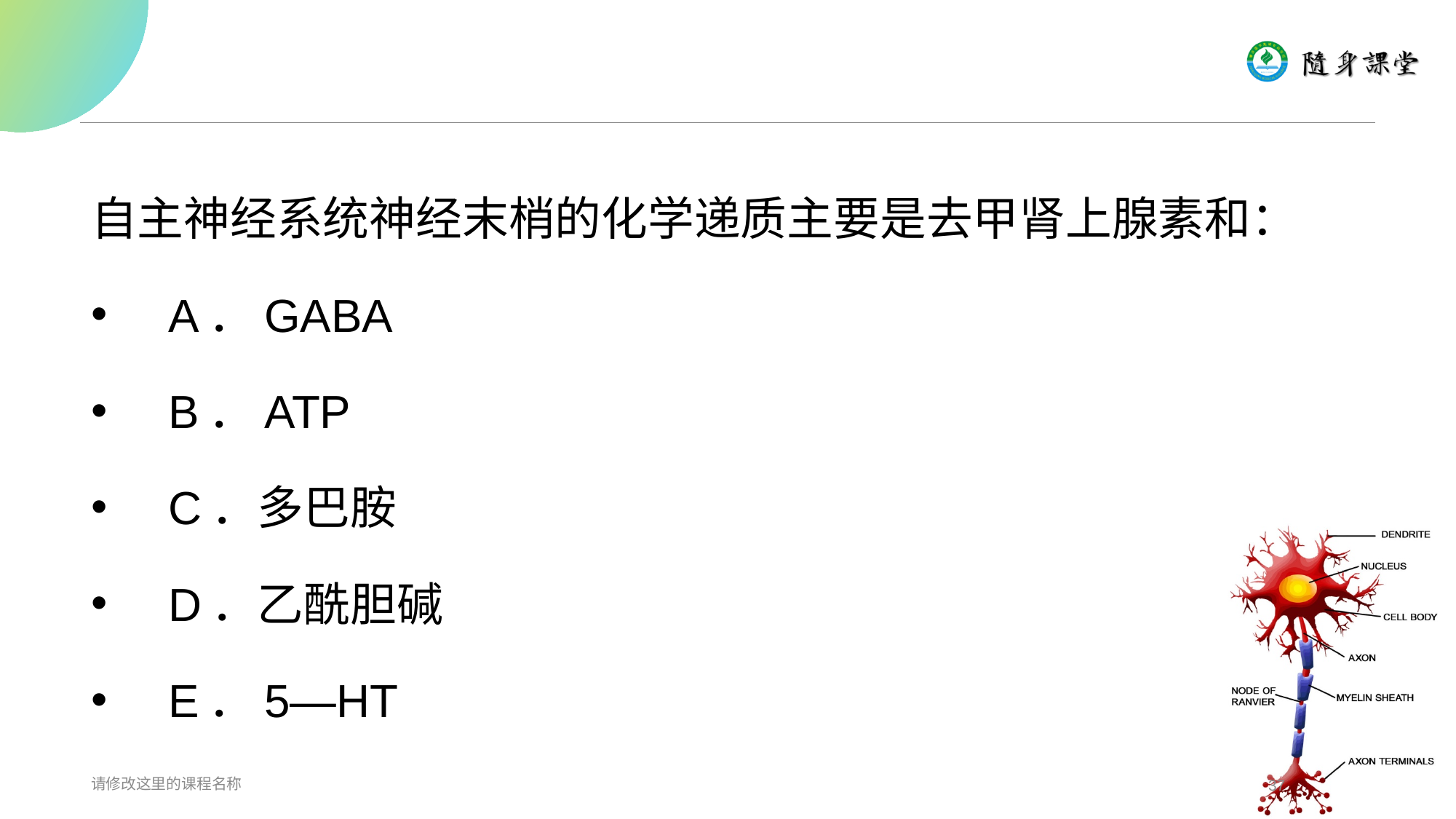

#
自主神经系统神经末梢的化学递质主要是去甲肾上腺素和：
    A．GABA
    B．ATP
    C．多巴胺
    D．乙酰胆碱
    E．5—HT
请修改这里的课程名称
37